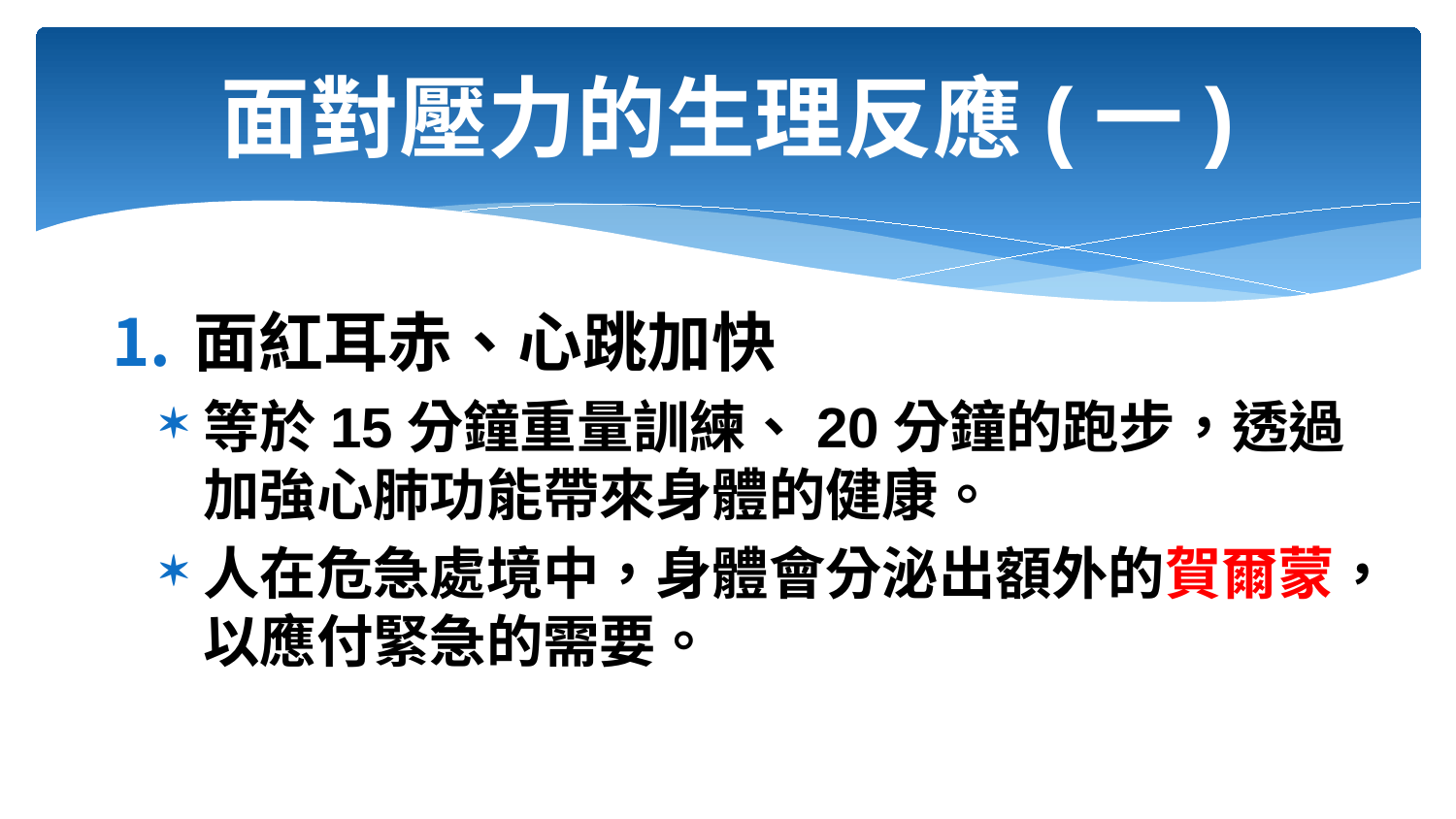

# 面對壓力的生理反應(一)
面紅耳赤、心跳加快
等於15分鐘重量訓練、20分鐘的跑步，透過加強心肺功能帶來身體的健康。
人在危急處境中，身體會分泌出額外的賀爾蒙，以應付緊急的需要。